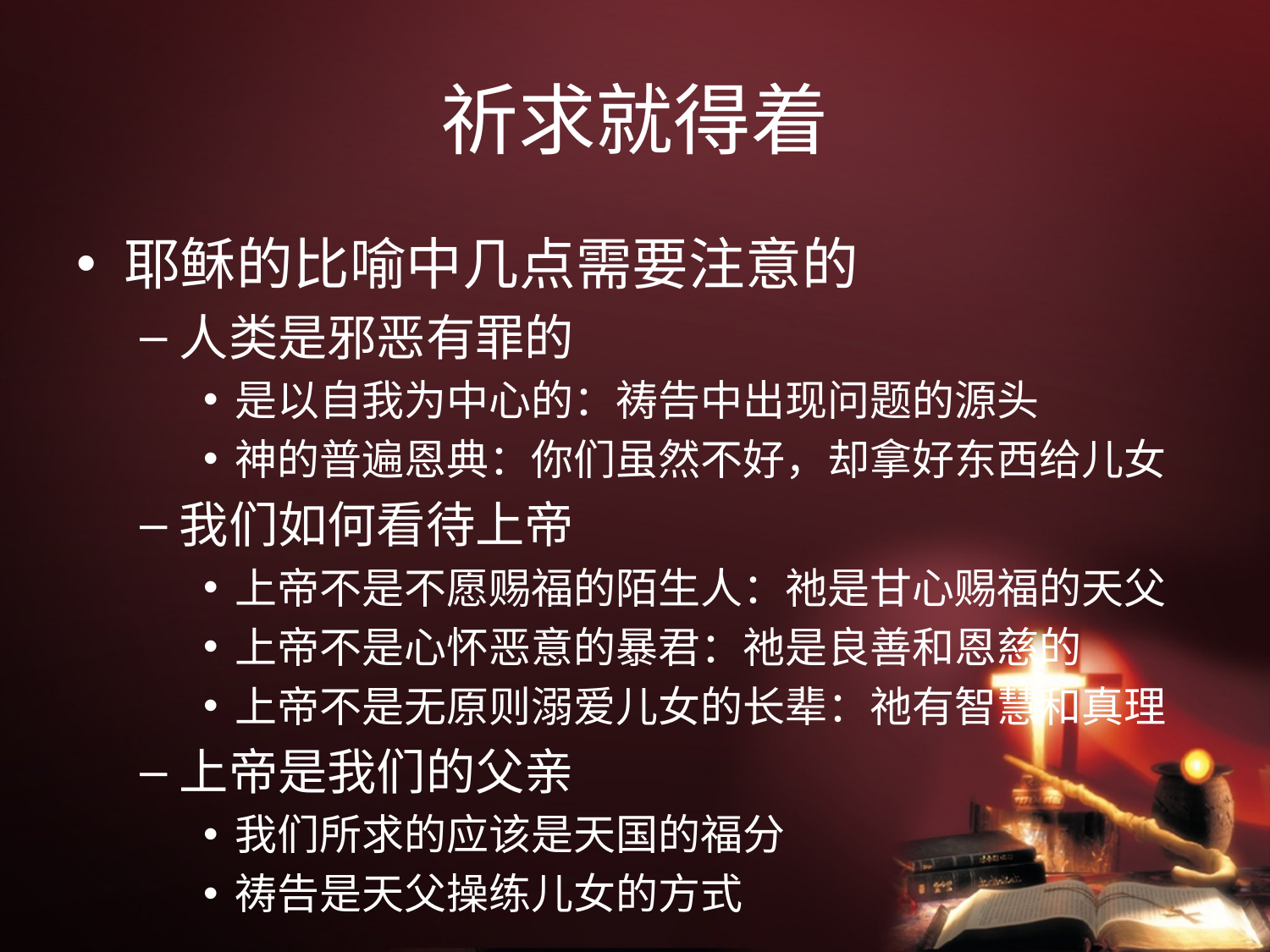

# 祈求就得着
耶稣的比喻中几点需要注意的
人类是邪恶有罪的
是以自我为中心的：祷告中出现问题的源头
神的普遍恩典：你们虽然不好，却拿好东西给儿女
我们如何看待上帝
上帝不是不愿赐福的陌生人：祂是甘心赐福的天父
上帝不是心怀恶意的暴君：祂是良善和恩慈的
上帝不是无原则溺爱儿女的长辈：祂有智慧和真理
上帝是我们的父亲
我们所求的应该是天国的福分
祷告是天父操练儿女的方式